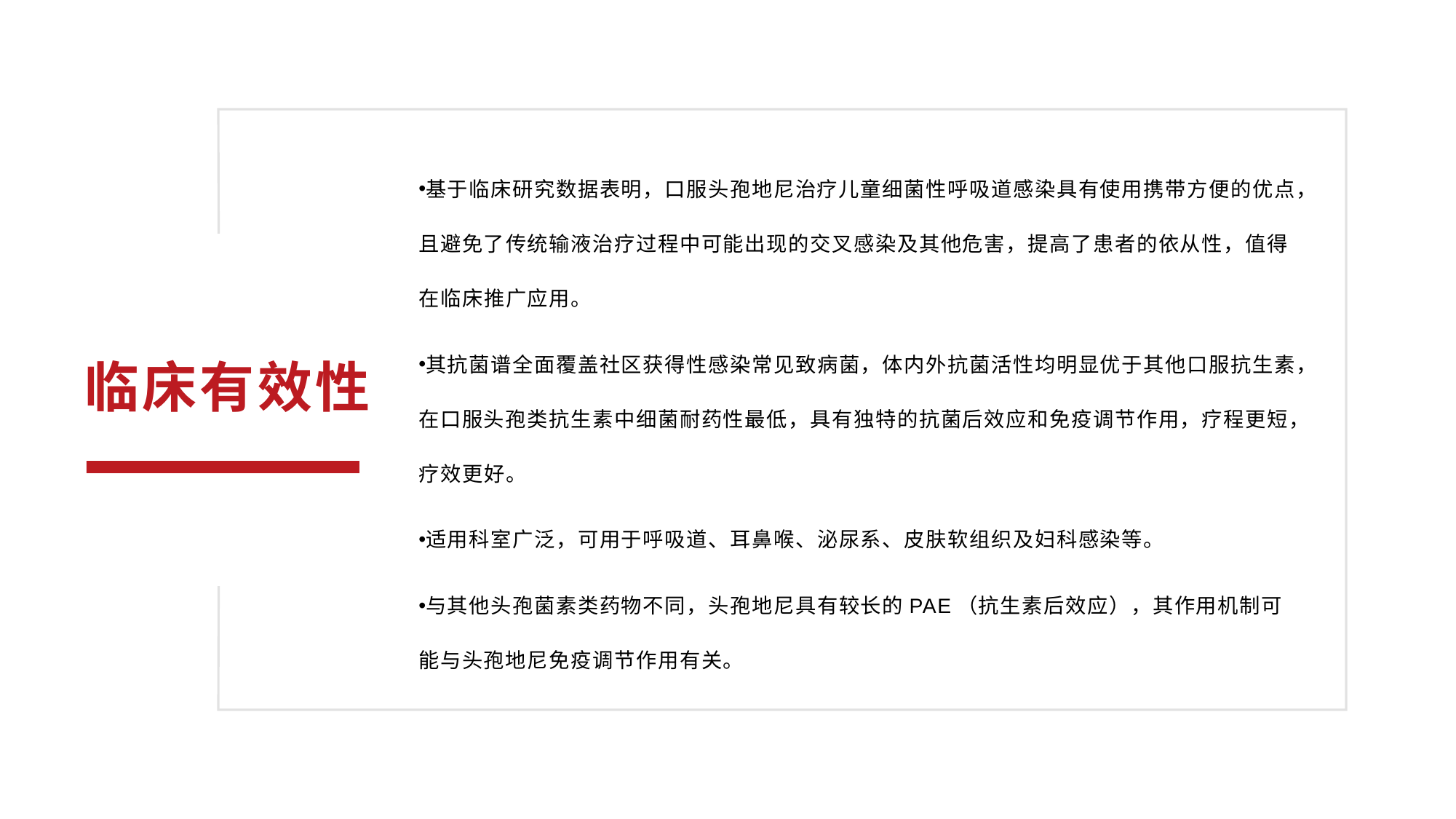

基于临床研究数据表明，口服头孢地尼治疗儿童细菌性呼吸道感染具有使用携带方便的优点，且避免了传统输液治疗过程中可能出现的交叉感染及其他危害，提高了患者的依从性，值得在临床推广应用。
其抗菌谱全面覆盖社区获得性感染常见致病菌，体内外抗菌活性均明显优于其他口服抗生素，在口服头孢类抗生素中细菌耐药性最低，具有独特的抗菌后效应和免疫调节作用，疗程更短，疗效更好。
适用科室广泛，可用于呼吸道、耳鼻喉、泌尿系、皮肤软组织及妇科感染等。
与其他头孢菌素类药物不同，头孢地尼具有较长的PAE（抗生素后效应），其作用机制可能与头孢地尼免疫调节作用有关。
临床有效性